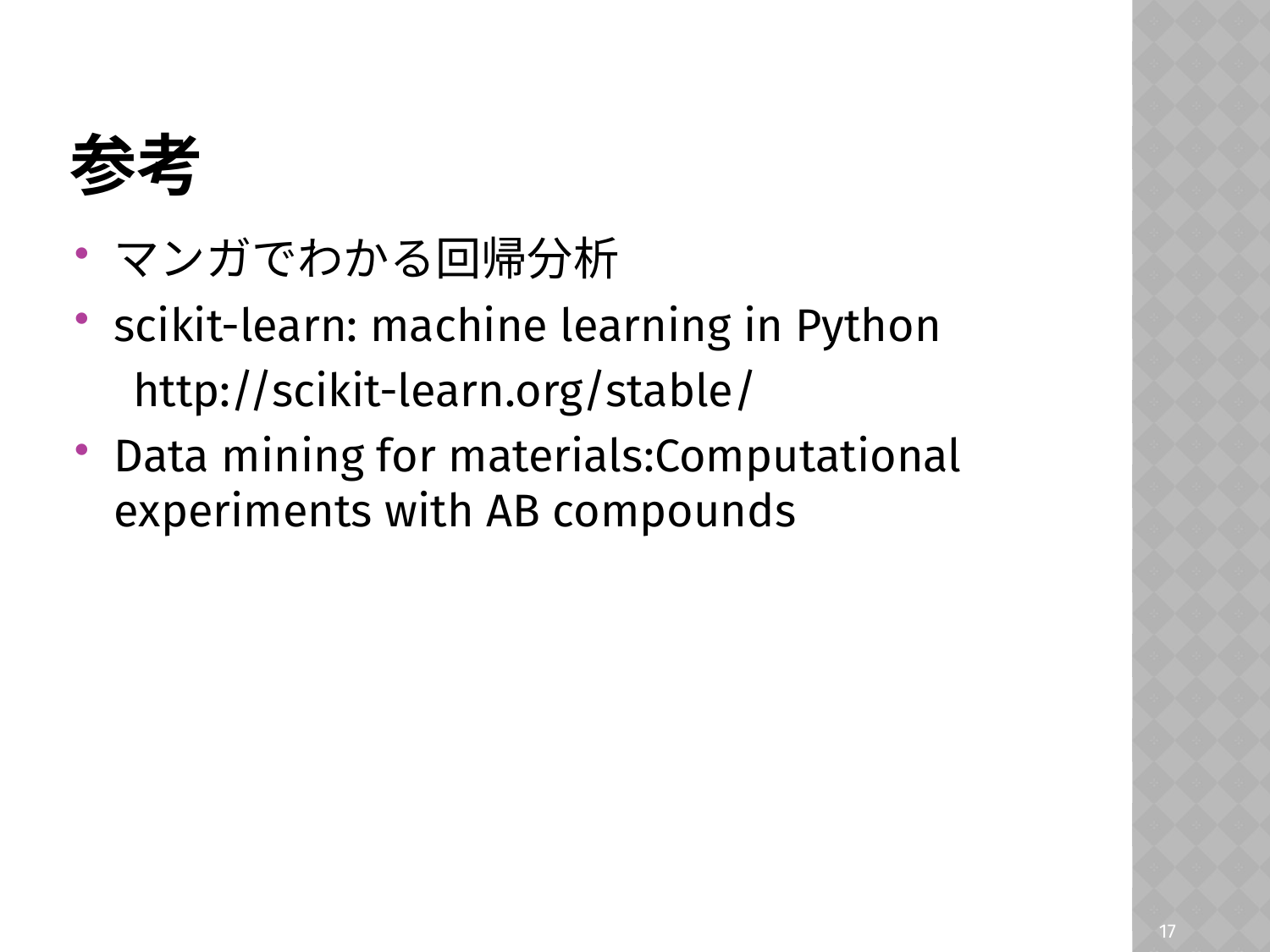

# 参考
マンガでわかる回帰分析
scikit-learn: machine learning in Python
　http://scikit-learn.org/stable/
Data mining for materials:Computational experiments with AB compounds

17